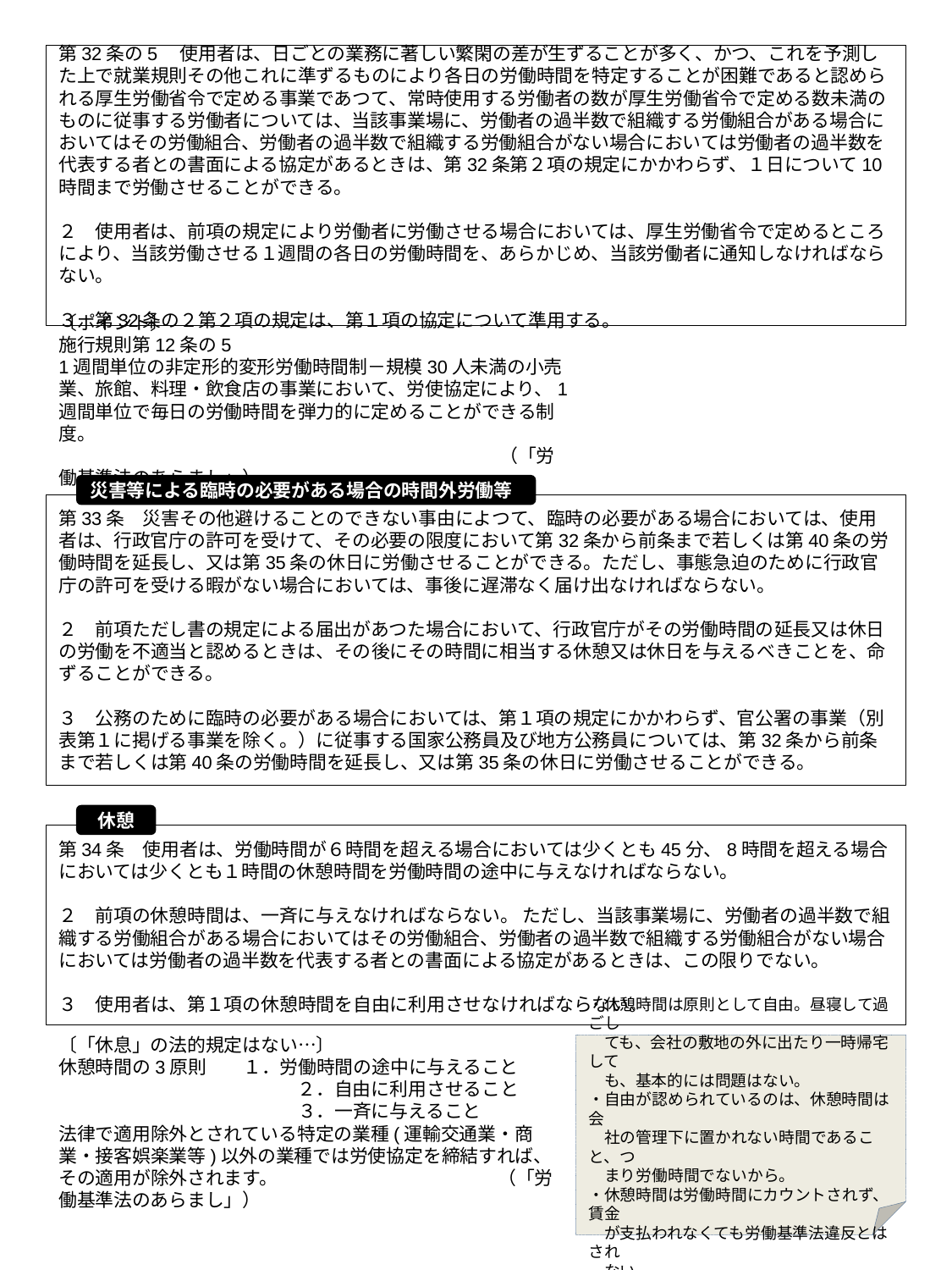

第32条の5　使用者は、日ごとの業務に著しい繁閑の差が生ずることが多く、かつ、これを予測した上で就業規則その他これに準ずるものにより各日の労働時間を特定することが困難であると認められる厚生労働省令で定める事業であつて、常時使用する労働者の数が厚生労働省令で定める数未満のものに従事する労働者については、当該事業場に、労働者の過半数で組織する労働組合がある場合においてはその労働組合、労働者の過半数で組織する労働組合がない場合においては労働者の過半数を代表する者との書面による協定があるときは、第32条第２項の規定にかかわらず、１日について10時間まで労働させることができる。
２　使用者は、前項の規定により労働者に労働させる場合においては、厚生労働省令で定めるところにより、当該労働させる１週間の各日の労働時間を、あらかじめ、当該労働者に通知しなければならない。

３　第32条の２第２項の規定は、第１項の協定について準用する。

〔ポイント〕
施行規則第12条の5
1週間単位の非定形的変形労働時間制－規模30人未満の小売業、旅館、料理・飲食店の事業において、労使協定により、1週間単位で毎日の労働時間を弾力的に定めることができる制度。
　　　　　　　　　　　　　　　　　　　　　　　　（「労働基準法のあらまし」）
災害等による臨時の必要がある場合の時間外労働等

第33条　災害その他避けることのできない事由によつて、臨時の必要がある場合においては、使用者は、行政官庁の許可を受けて、その必要の限度において第32条から前条まで若しくは第40条の労働時間を延長し、又は第35条の休日に労働させることができる。ただし、事態急迫のために行政官庁の許可を受ける暇がない場合においては、事後に遅滞なく届け出なければならない。

２　前項ただし書の規定による届出があつた場合において、行政官庁がその労働時間の延長又は休日の労働を不適当と認めるときは、その後にその時間に相当する休憩又は休日を与えるべきことを、命ずることができる。

３　公務のために臨時の必要がある場合においては、第１項の規定にかかわらず、官公署の事業（別表第１に掲げる事業を除く。）に従事する国家公務員及び地方公務員については、第32条から前条まで若しくは第40条の労働時間を延長し、又は第35条の休日に労働させることができる。

休憩

第34条　使用者は、労働時間が６時間を超える場合においては少くとも45分、8時間を超える場合においては少くとも１時間の休憩時間を労働時間の途中に与えなければならない。

２　前項の休憩時間は、一斉に与えなければならない。 ただし、当該事業場に、労働者の過半数で組織する労働組合がある場合においてはその労働組合、労働者の過半数で組織する労働組合がない場合においては労働者の過半数を代表する者との書面による協定があるときは、この限りでない。

３　使用者は、第１項の休憩時間を自由に利用させなければならない。

・休憩時間は原則として自由。昼寝して過ごし
　ても、会社の敷地の外に出たり一時帰宅して
　も、基本的には問題はない。
・自由が認められているのは、休憩時間は会
　社の管理下に置かれない時間であること、つ
　まり労働時間でないから。
・休憩時間は労働時間にカウントされず、賃金
　が支払われなくても労働基準法違反とはされ
　ない。

〔「休息」の法的規定はない…〕
休憩時間の3原則　　１．労働時間の途中に与えること
　　　　　　　　　　　　　２．自由に利用させること
　　　　　　　　　　　　　３．一斉に与えること
法律で適用除外とされている特定の業種(運輸交通業・商業・接客娯楽業等)以外の業種では労使協定を締結すれば、その適用が除外されます。　　　　　　　　　　　　（「労働基準法のあらまし」）

20